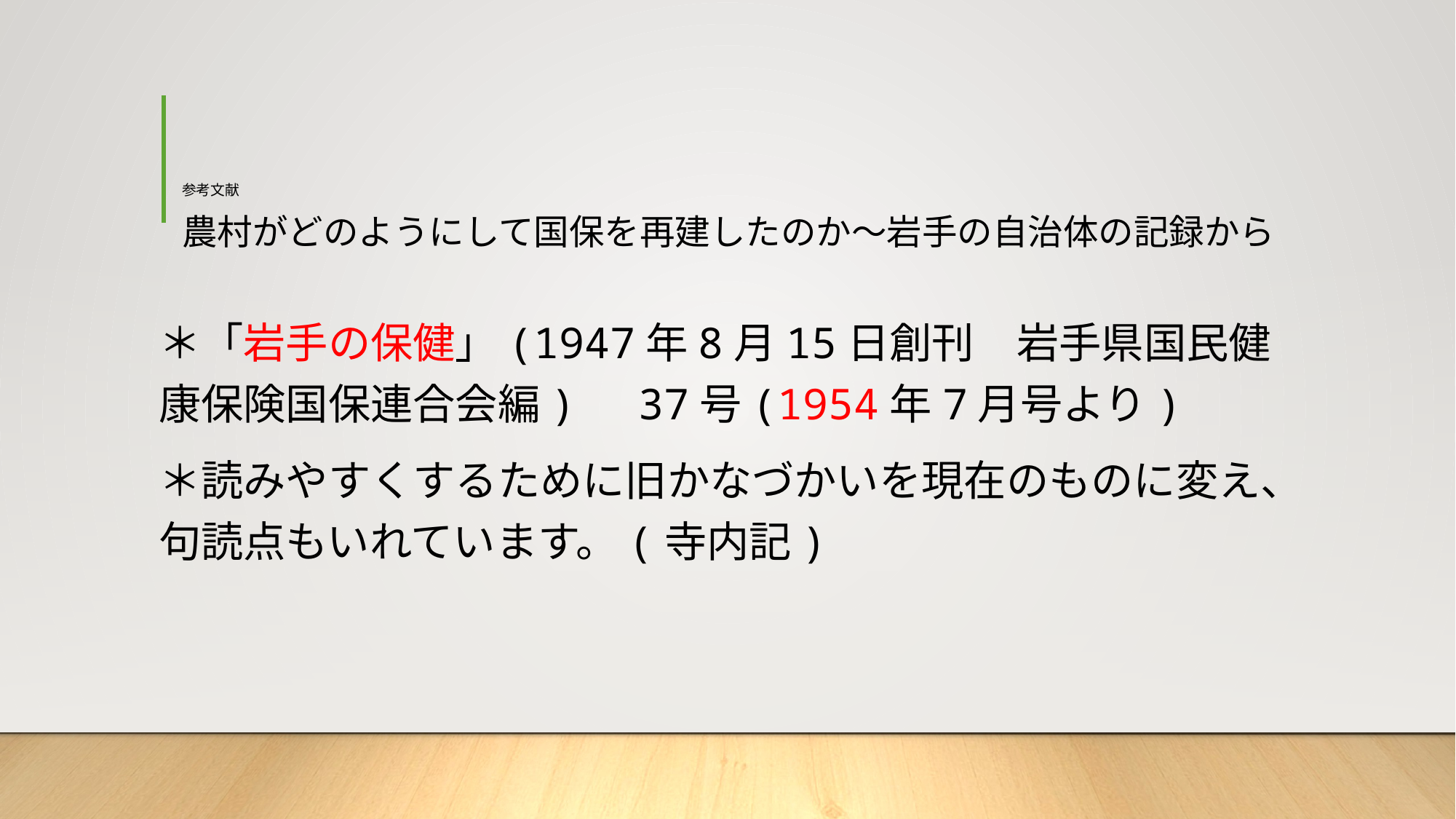

# 参考文献　 農村がどのようにして国保を再建したのか～岩手の自治体の記録から
＊「岩手の保健」(1947年8月15日創刊　岩手県国民健康保険国保連合会編)　37号(1954年7月号より)
＊読みやすくするために旧かなづかいを現在のものに変え、句読点もいれています。(寺内記)